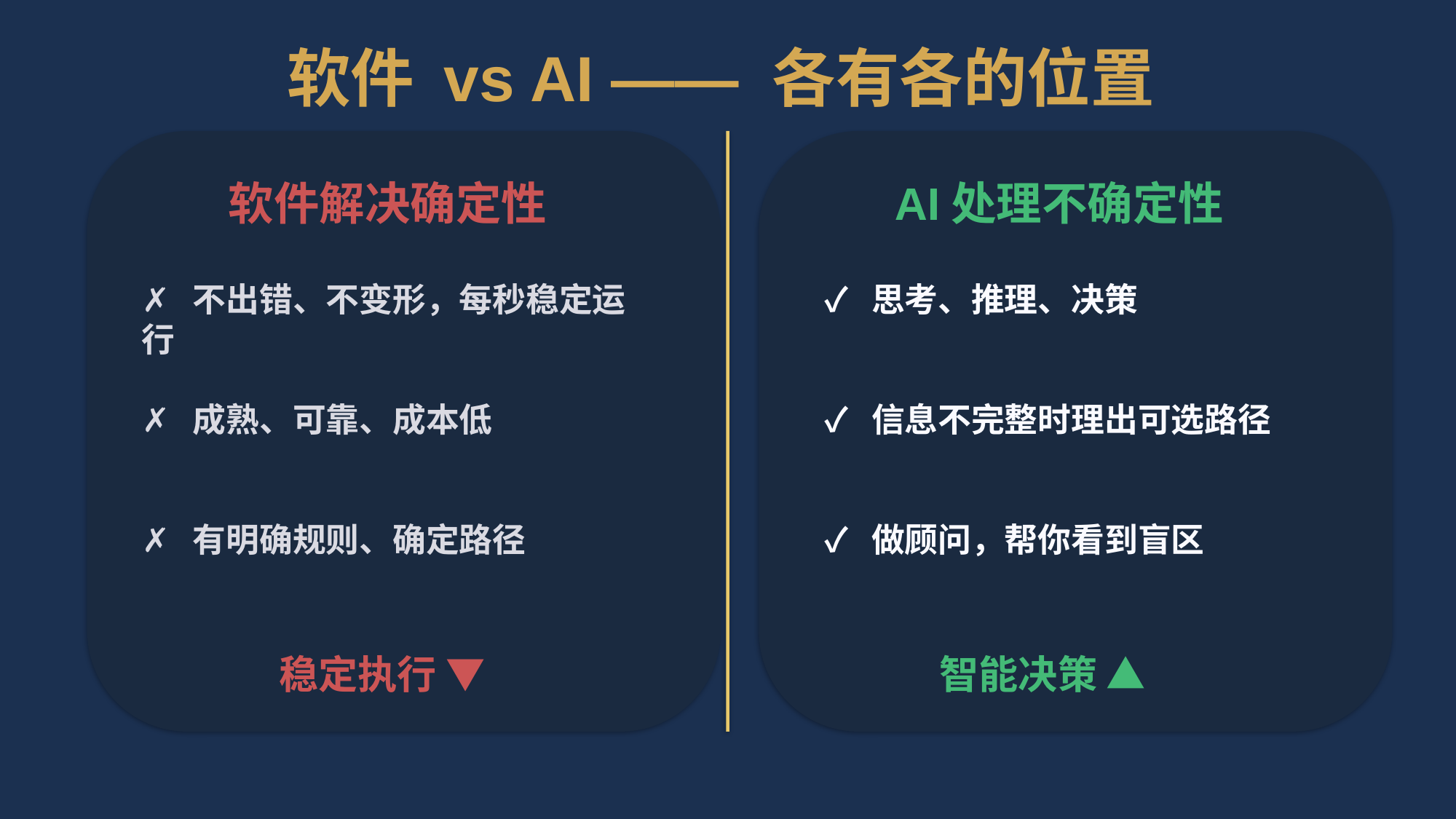

软件 vs AI —— 各有各的位置

软件解决确定性
AI处理不确定性
✗  不出错、不变形，每秒稳定运行
✓  思考、推理、决策
✗  成熟、可靠、成本低
✓  信息不完整时理出可选路径
✗  有明确规则、确定路径
✓  做顾问，帮你看到盲区
稳定执行 ▼
智能决策 ▲